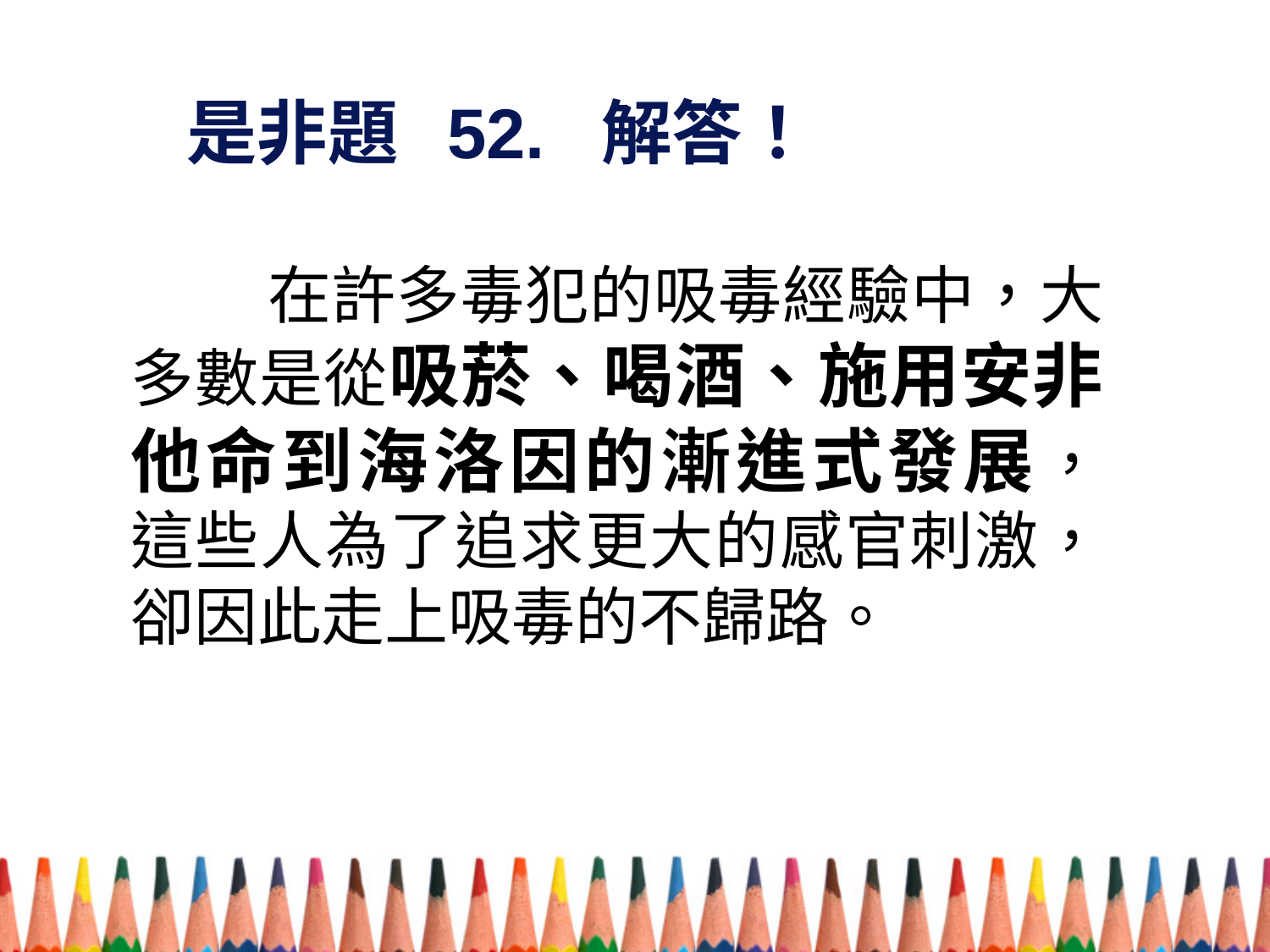

# 是非題  52.  解答！
        在許多毒犯的吸毒經驗中，大多數是從吸菸、喝酒、施用安非他命到海洛因的漸進式發展，這些人為了追求更大的感官刺激，卻因此走上吸毒的不歸路。